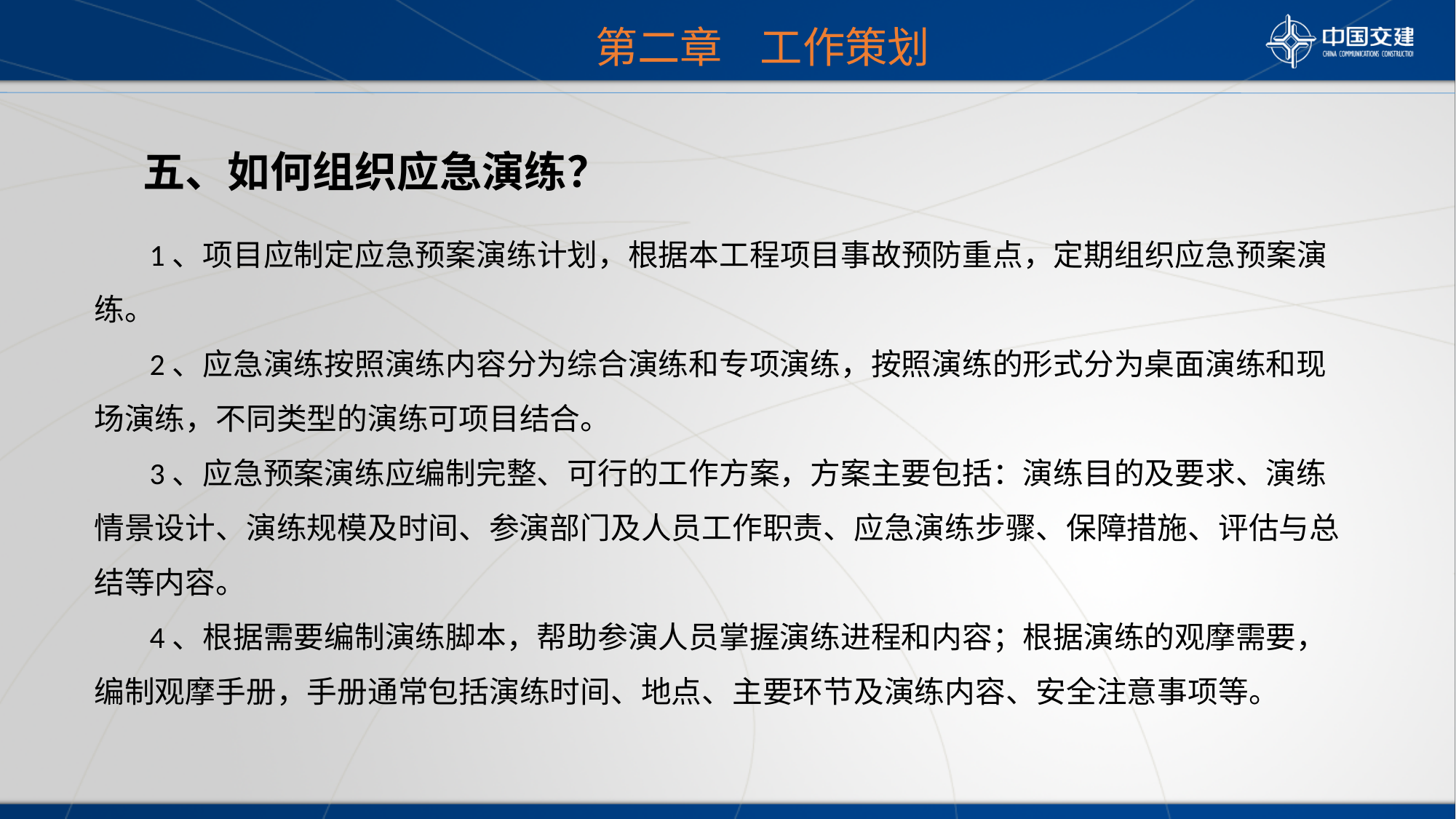

第二章    工作策划
    五、如何组织应急演练？
        1、项目应制定应急预案演练计划，根据本工程项目事故预防重点，定期组织应急预案演练。
        2、应急演练按照演练内容分为综合演练和专项演练，按照演练的形式分为桌面演练和现场演练，不同类型的演练可项目结合。
        3、应急预案演练应编制完整、可行的工作方案，方案主要包括：演练目的及要求、演练情景设计、演练规模及时间、参演部门及人员工作职责、应急演练步骤、保障措施、评估与总结等内容。
        4、根据需要编制演练脚本，帮助参演人员掌握演练进程和内容；根据演练的观摩需要，编制观摩手册，手册通常包括演练时间、地点、主要环节及演练内容、安全注意事项等。